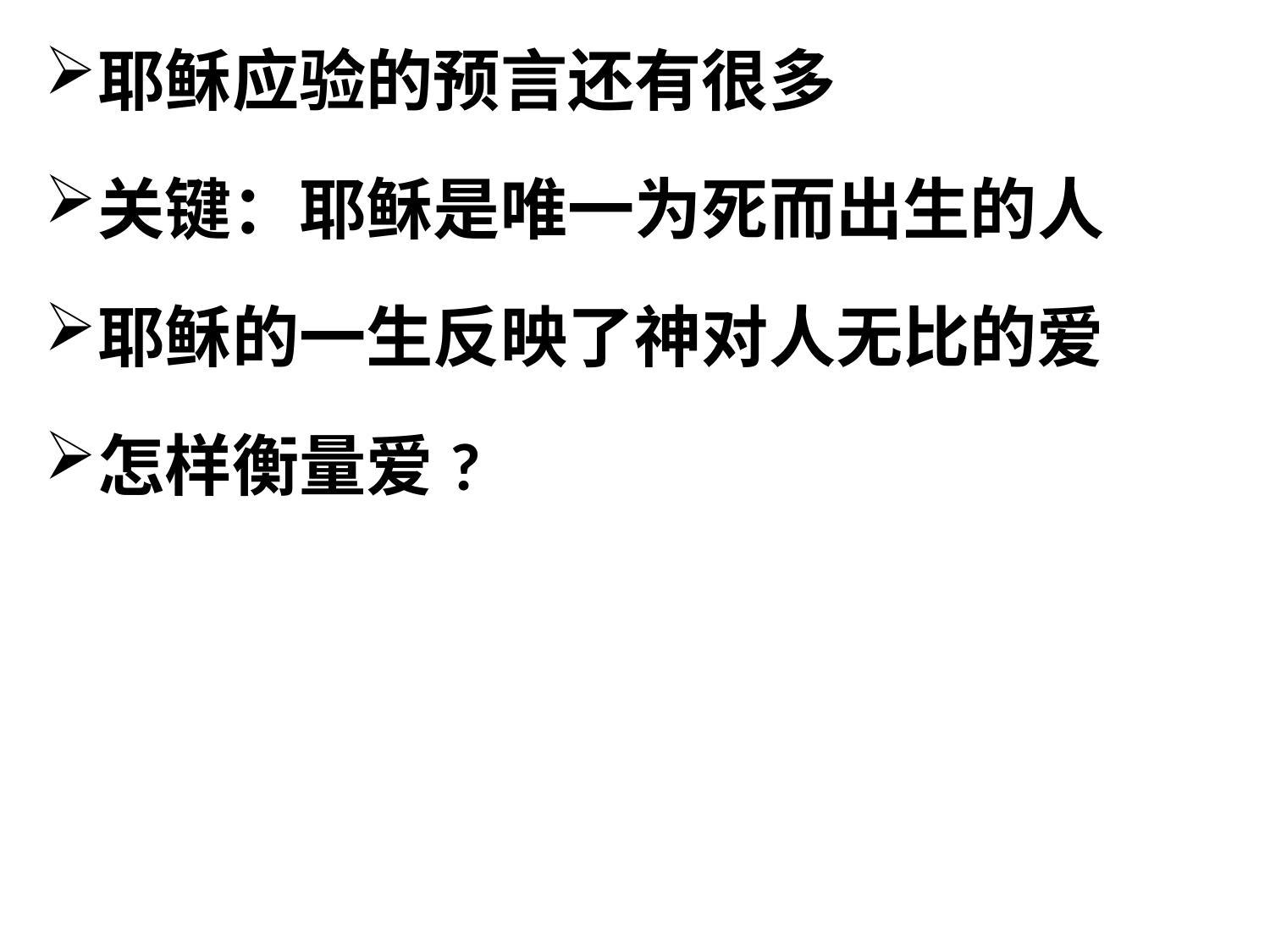

耶稣应验的预言还有很多

关键：耶稣是唯一为死而出生的人

耶稣的一生反映了神对人无比的爱

怎样衡量爱?